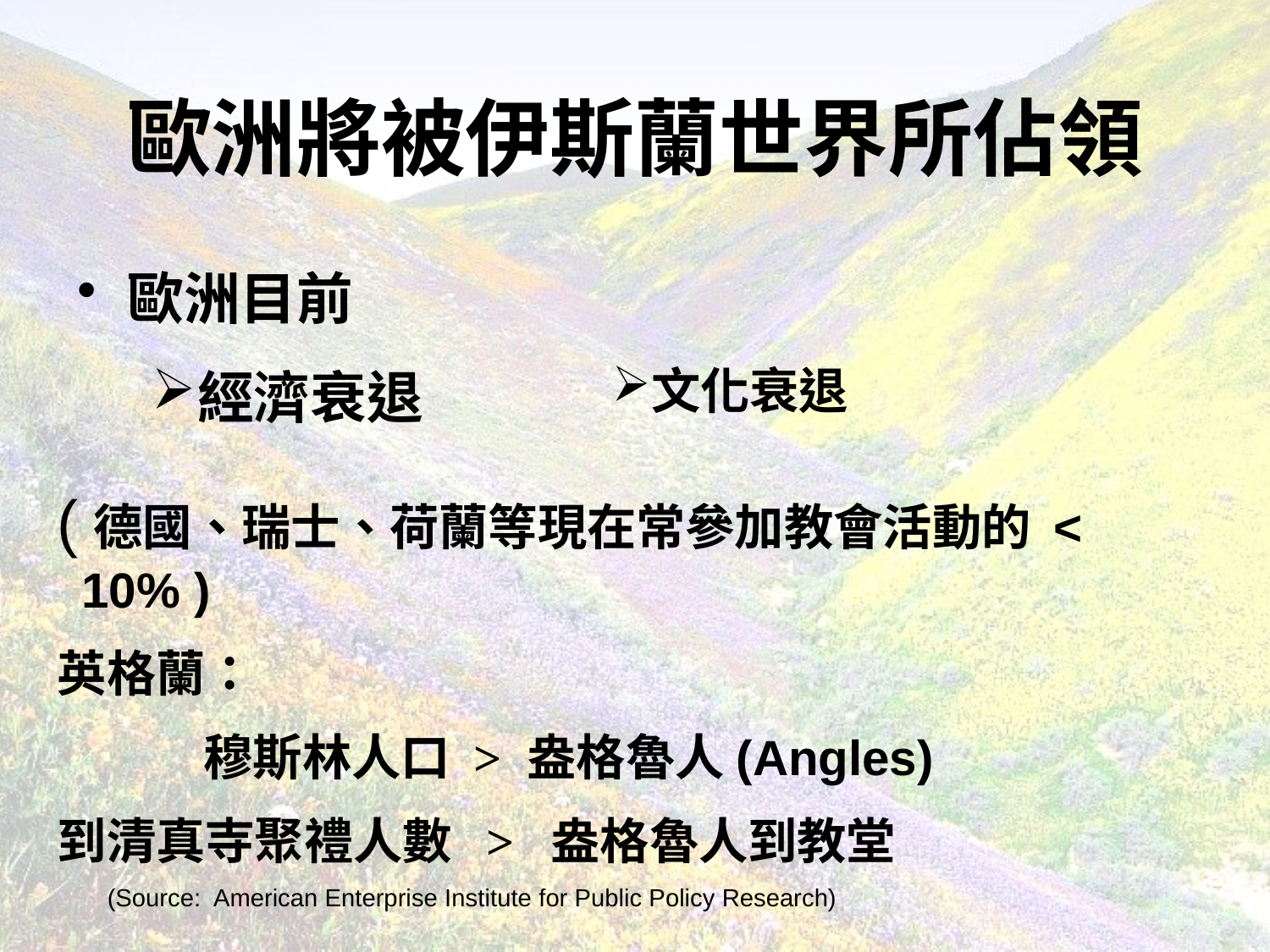

# 歐洲將被伊斯蘭世界所佔領
歐洲目前
經濟衰退

文化衰退
(德國、瑞士、荷蘭等現在常參加教會活動的 < 10% )
英格蘭：
            穆斯林人口 > 盎格魯人(Angles)
到清真寺聚禮人數  >  盎格魯人到教堂
(Source:  American Enterprise Institute for Public Policy Research)